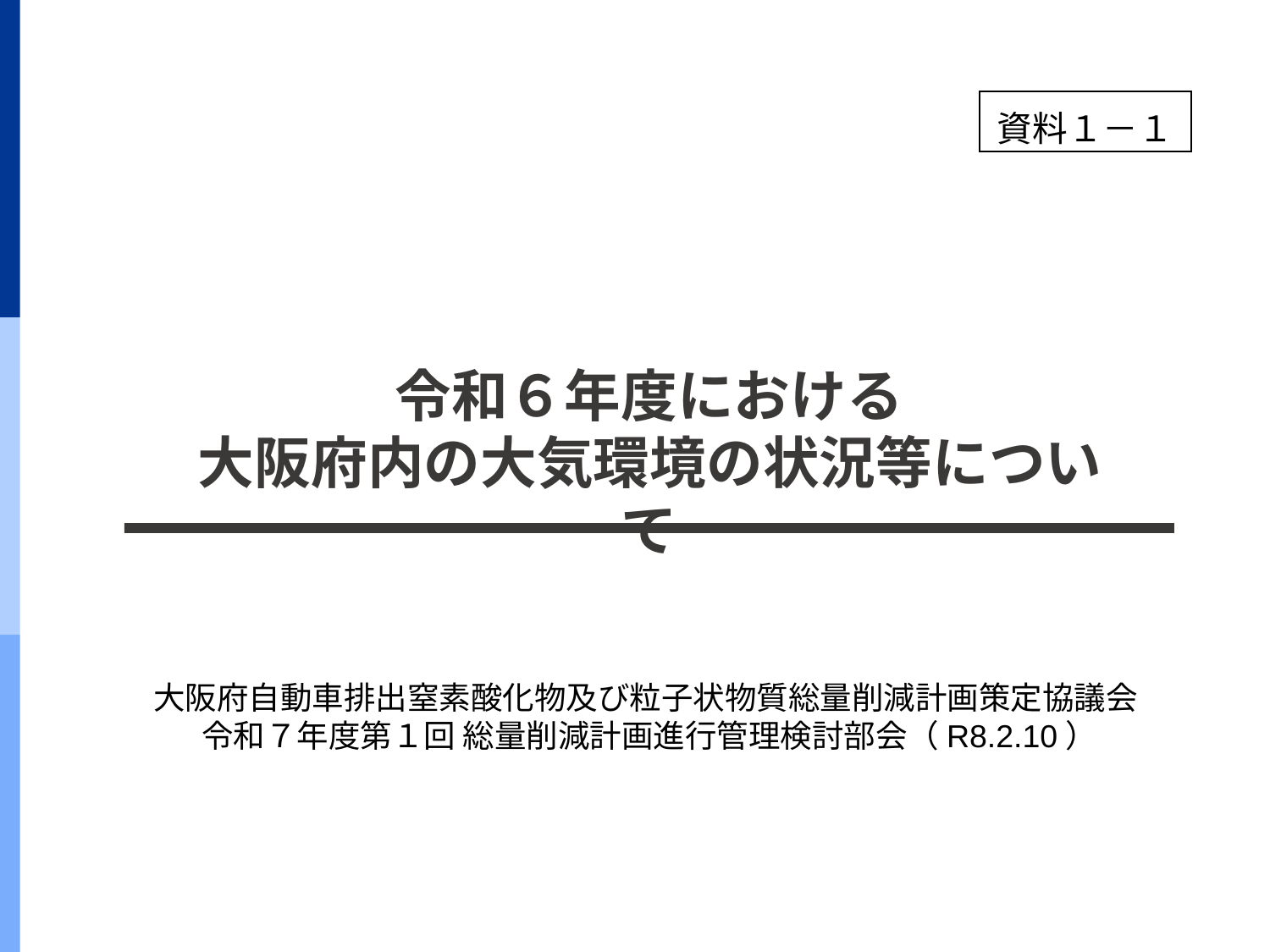

資料１－１
令和６年度における
大阪府内の大気環境の状況等について

大阪府自動車排出窒素酸化物及び粒子状物質総量削減計画策定協議会
令和７年度第１回 総量削減計画進行管理検討部会（R8.2.10）